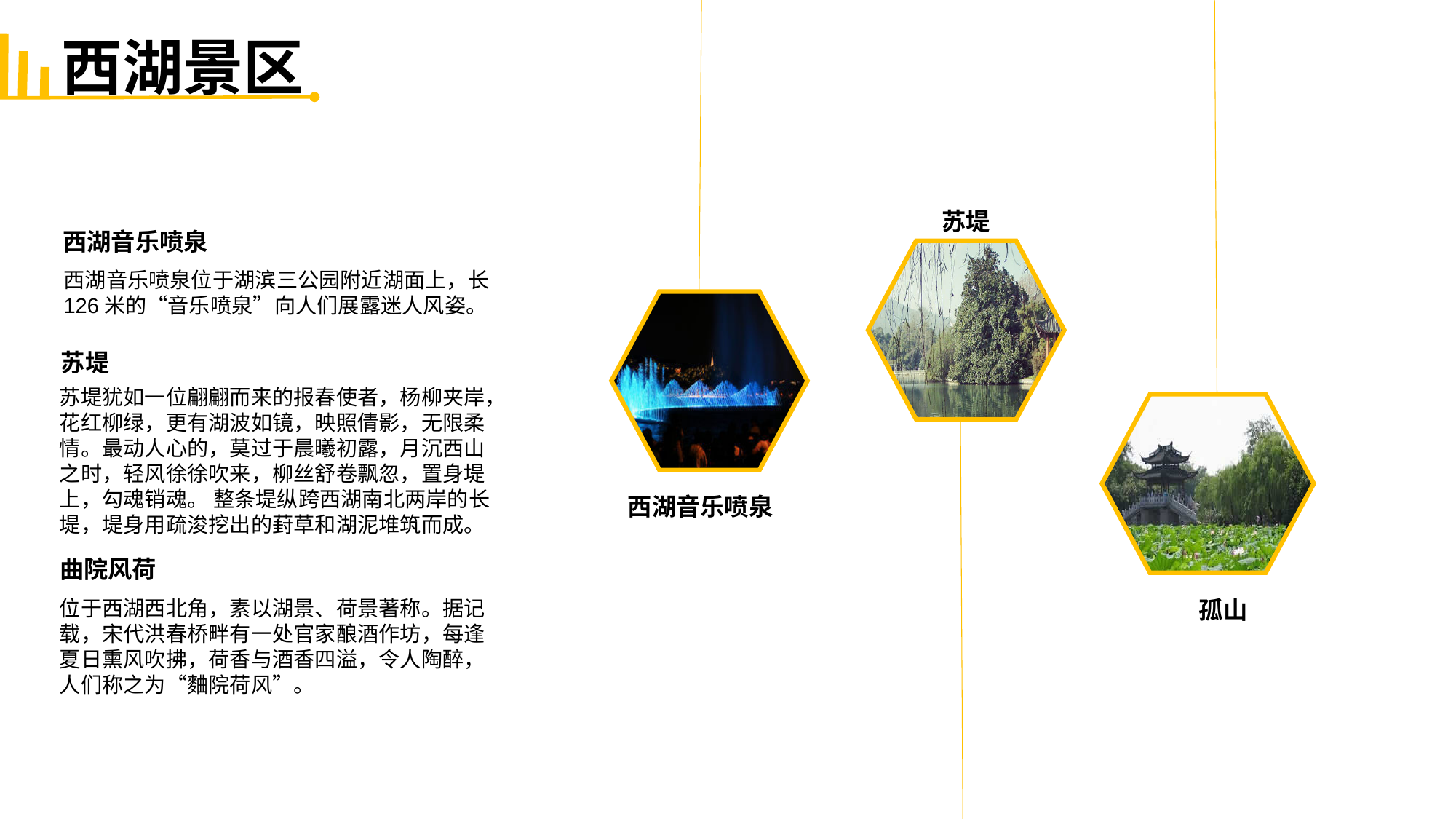

西湖景区
苏堤
西湖音乐喷泉

西湖音乐喷泉位于湖滨三公园附近湖面上，长126米的“音乐喷泉”向人们展露迷人风姿。

苏堤
苏堤犹如一位翩翩而来的报春使者，杨柳夹岸，花红柳绿，更有湖波如镜，映照倩影，无限柔情。最动人心的，莫过于晨曦初露，月沉西山之时，轻风徐徐吹来，柳丝舒卷飘忽，置身堤上，勾魂销魂。 整条堤纵跨西湖南北两岸的长堤，堤身用疏浚挖出的葑草和湖泥堆筑而成。

西湖音乐喷泉
曲院风荷
位于西湖西北角，素以湖景、荷景著称。据记载，宋代洪春桥畔有一处官家酿酒作坊，每逢夏日熏风吹拂，荷香与酒香四溢，令人陶醉，人们称之为“麯院荷风”。
孤山